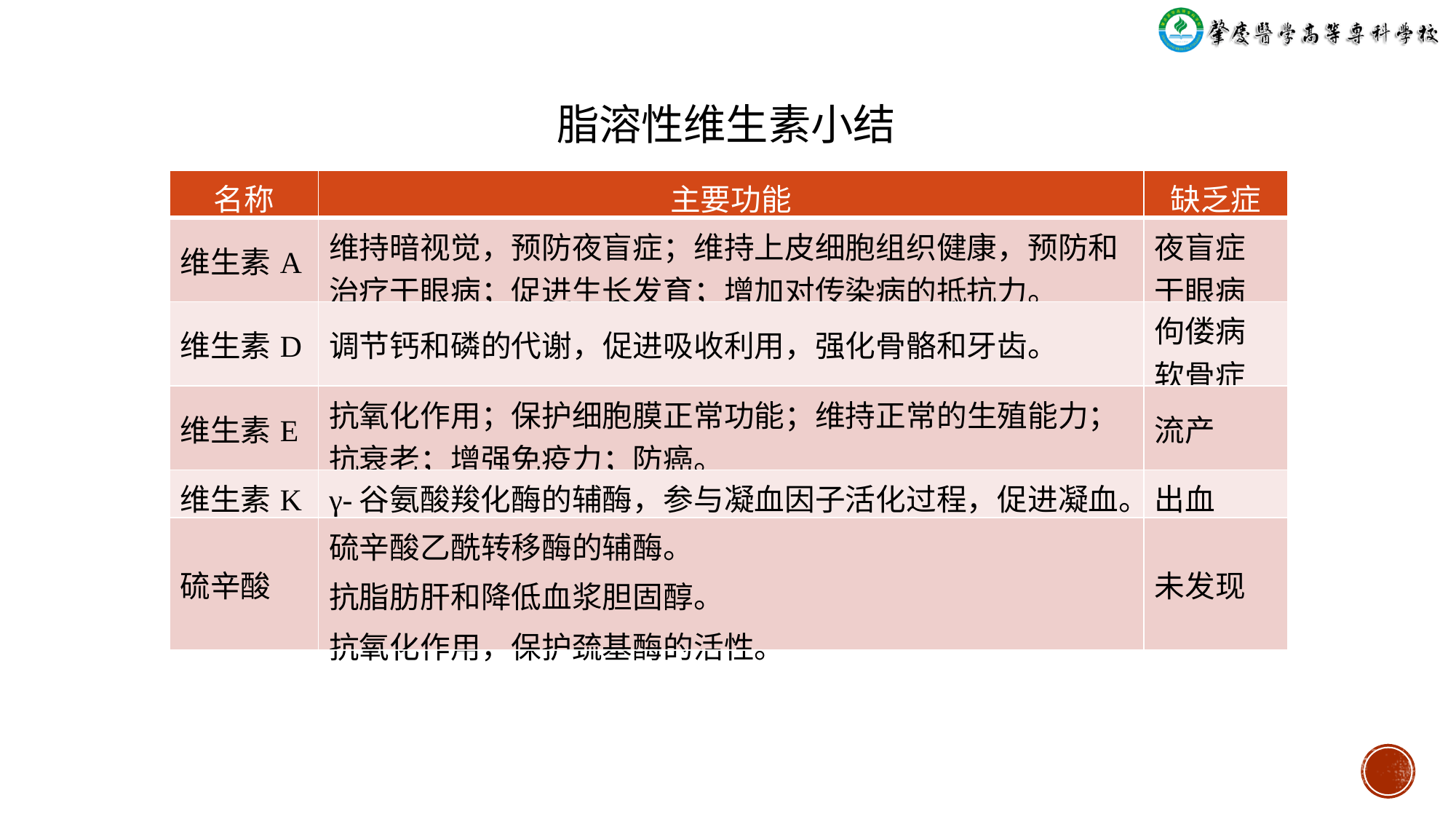

脂溶性维生素小结
| 名称 | 主要功能 | 缺乏症 |
| --- | --- | --- |
| 维生素A | 维持暗视觉，预防夜盲症；维持上皮细胞组织健康，预防和治疗干眼病；促进生长发育；增加对传染病的抵抗力。 | 夜盲症 干眼病 |
| 维生素D | 调节钙和磷的代谢，促进吸收利用，强化骨骼和牙齿。 | 佝偻病 软骨症 |
| 维生素E | 抗氧化作用；保护细胞膜正常功能；维持正常的生殖能力；抗衰老；增强免疫力；防癌。 | 流产 |
| 维生素K | γ-谷氨酸羧化酶的辅酶，参与凝血因子活化过程，促进凝血。 | 出血 |
| 硫辛酸 | 硫辛酸乙酰转移酶的辅酶。 抗脂肪肝和降低血浆胆固醇。 抗氧化作用，保护巯基酶的活性。 | 未发现 |